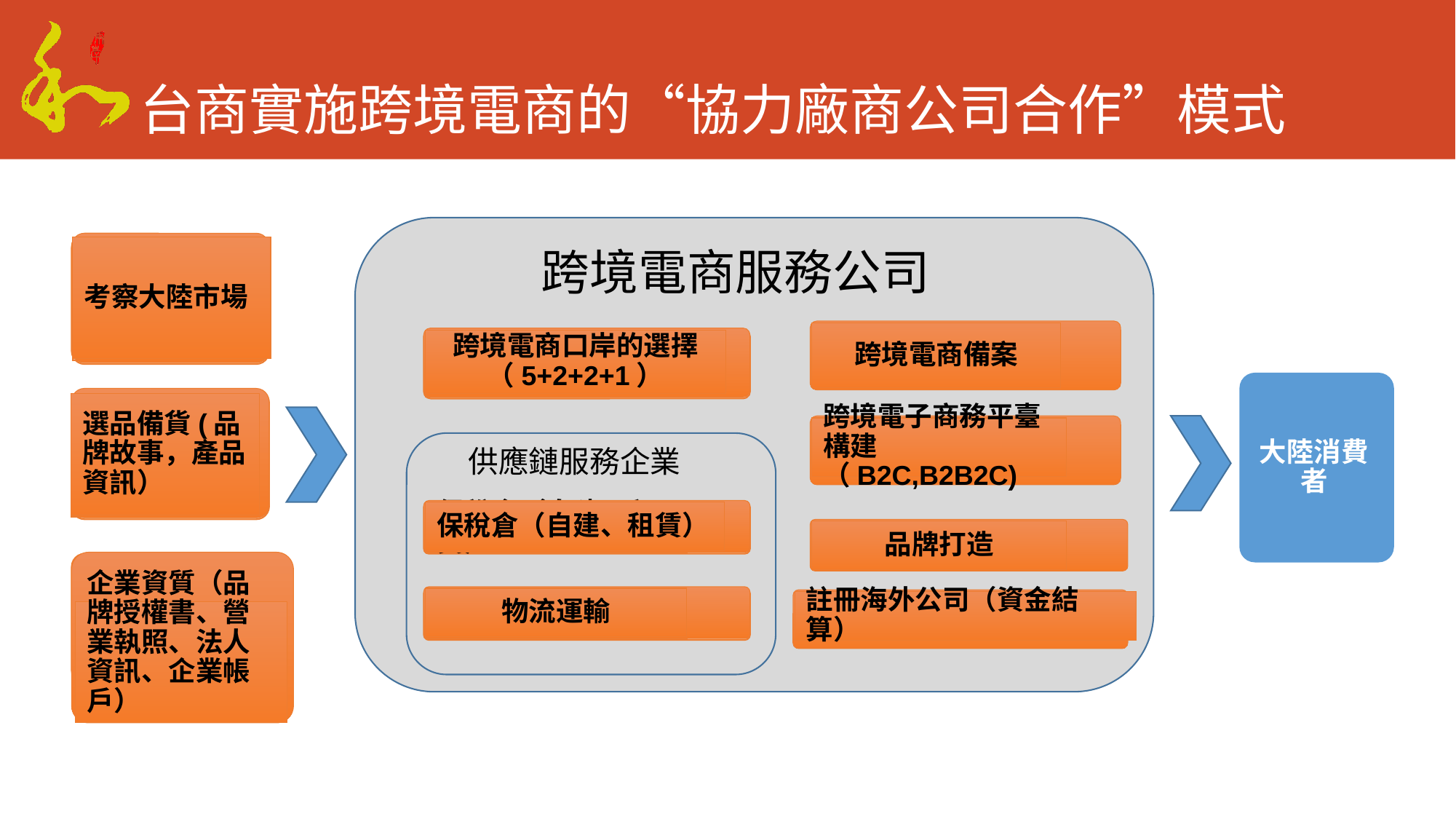

# 台商實施跨境電商的“協力廠商公司合作”模式

考察大陸市場

考察大陸市場
跨境電商服務公司

跨境電商備案

跨境電商口岸的選擇（5+2+2+1）

跨境電商口岸的選擇（5+2+2+1）

大陸消費者

選品備貨(品牌故事，產品資訊）

選品備貨(品牌故事，產品資訊）

跨境電子商務平臺構建（B2C,B2B2C)

供應鏈服務企業

保稅倉（自建、租賃）

保稅倉（自建、租賃）

品牌打造

企業資質（品牌授權書、營業執照、法人資訊、企業帳戶）

企業資質（品牌授權書、營業執照、法人資訊、企業帳戶）

物流運輸

物流運輸

註冊海外公司（資金結算）